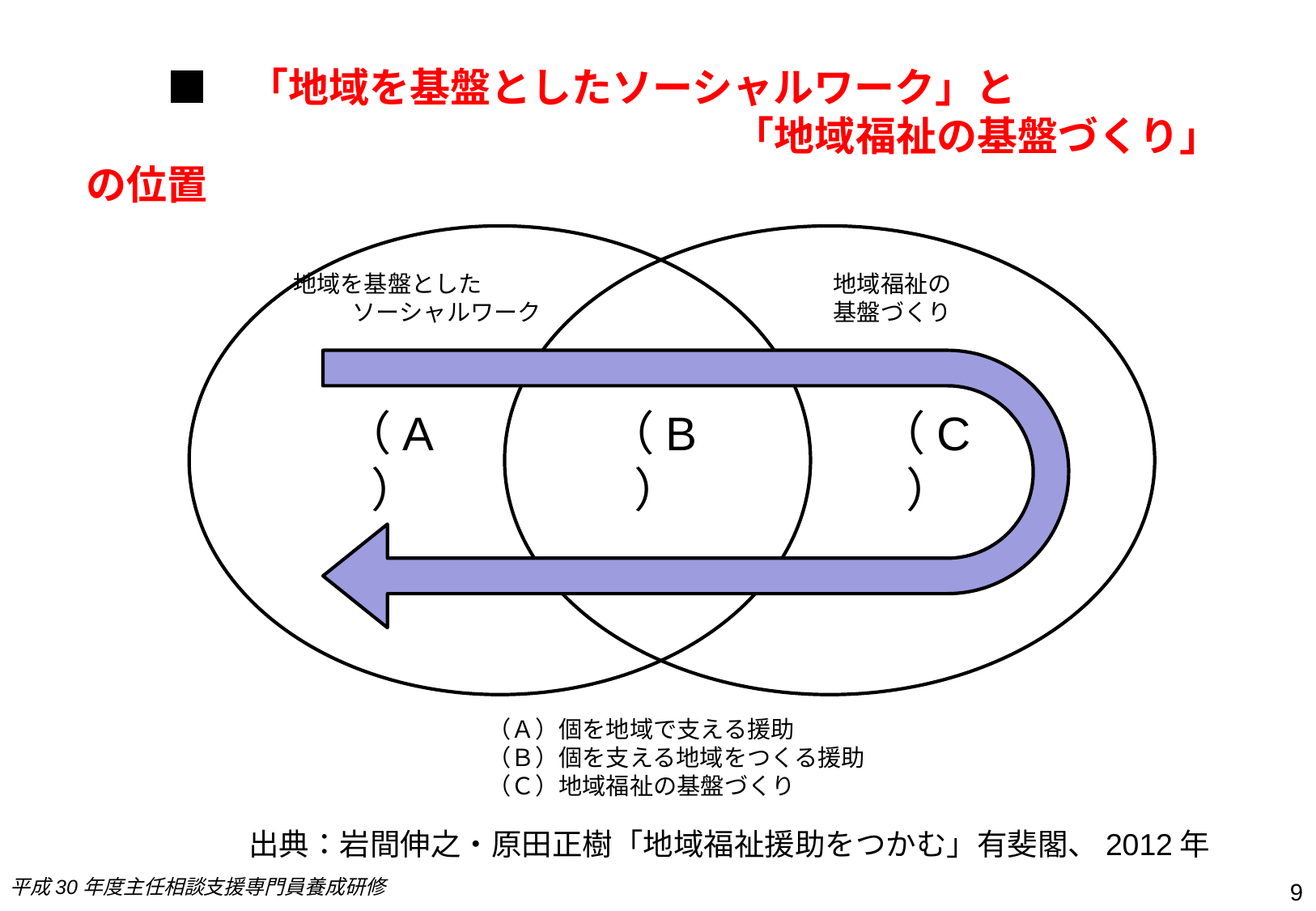

■　「地域を基盤としたソーシャルワーク」と
　　　　　　　　　　　　　　　　「地域福祉の基盤づくり」の位置

地域を基盤とした　　　　　ソーシャルワーク
地域福祉の
基盤づくり
（A）
（B）
（C）
（Ａ）個を地域で支える援助
（Ｂ）個を支える地域をつくる援助
（Ｃ）地域福祉の基盤づくり
出典：岩間伸之・原田正樹「地域福祉援助をつかむ」有斐閣、2012年
平成30年度主任相談支援専門員養成研修
9